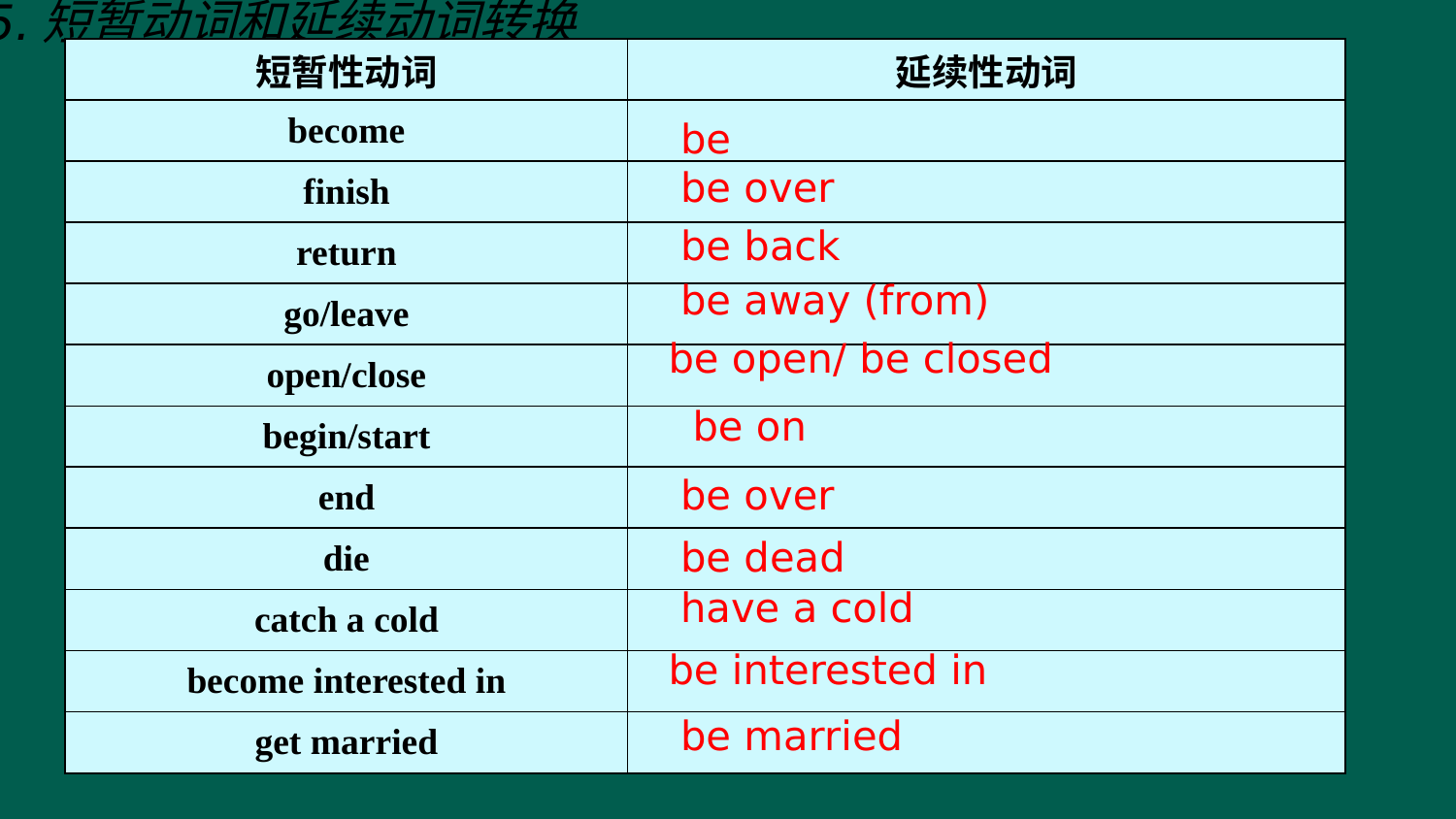

5.短暂动词和延续动词转换

| 短暂性动词 | 延续性动词 |
| --- | --- |
| become |  |
| finish |  |
| return |  |
| go/leave |  |
| open/close |  |
| begin/start |  |
| end |  |
| die |  |
| catch a cold |  |
| become interested in |  |
| get married |  |
be

be over

be back

be away (from)

be open/ be closed

be on

be over

be dead

have a cold

be interested in

be married